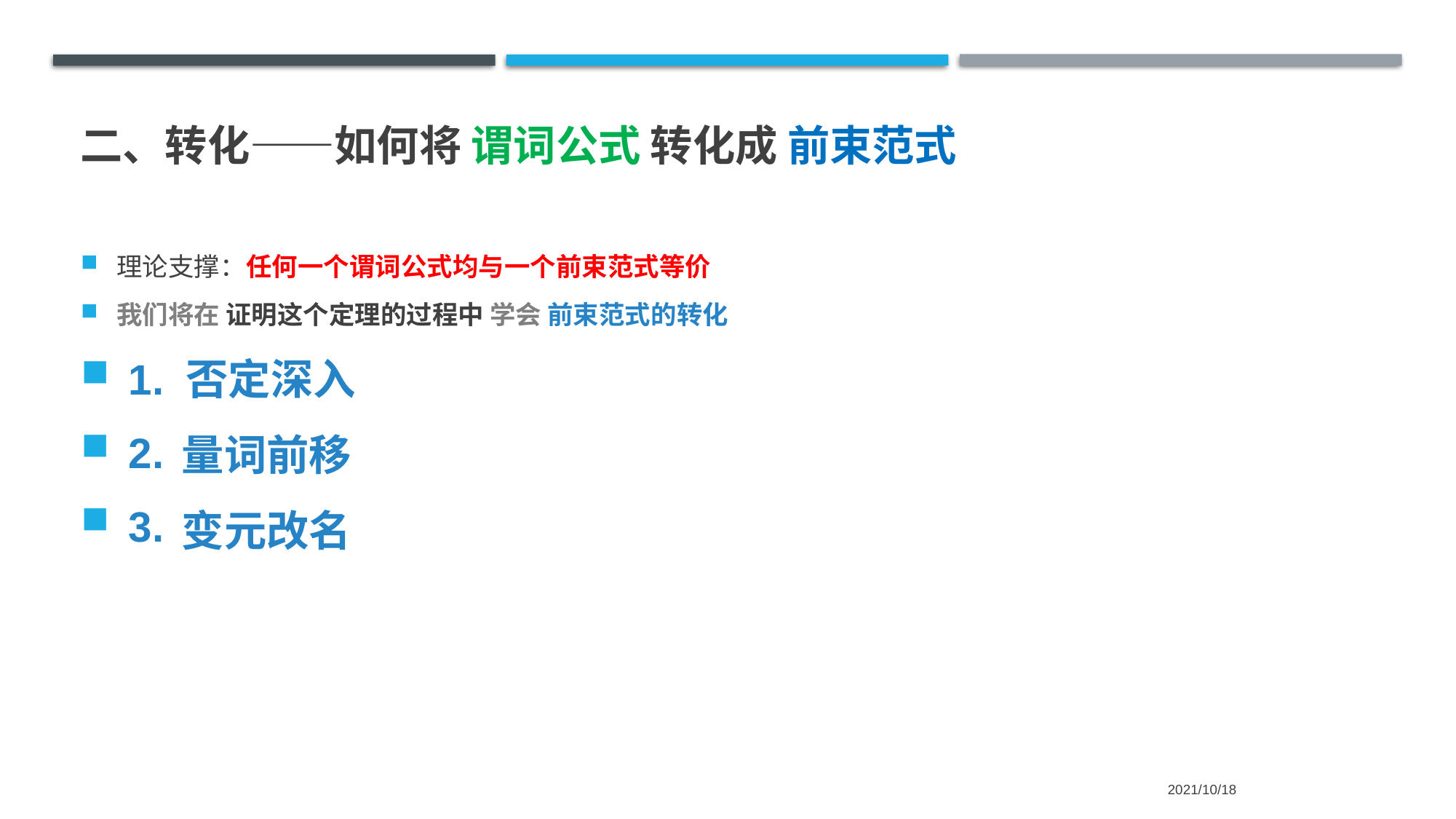

# 二、转化——如何将 谓词公式 转化成 前束范式
理论支撑：任何一个谓词公式均与一个前束范式等价
我们将在 证明这个定理的过程中 学会 前束范式的转化
 1. 否定深入
 2.
 3.
量词前移
变元改名

2021/10/18